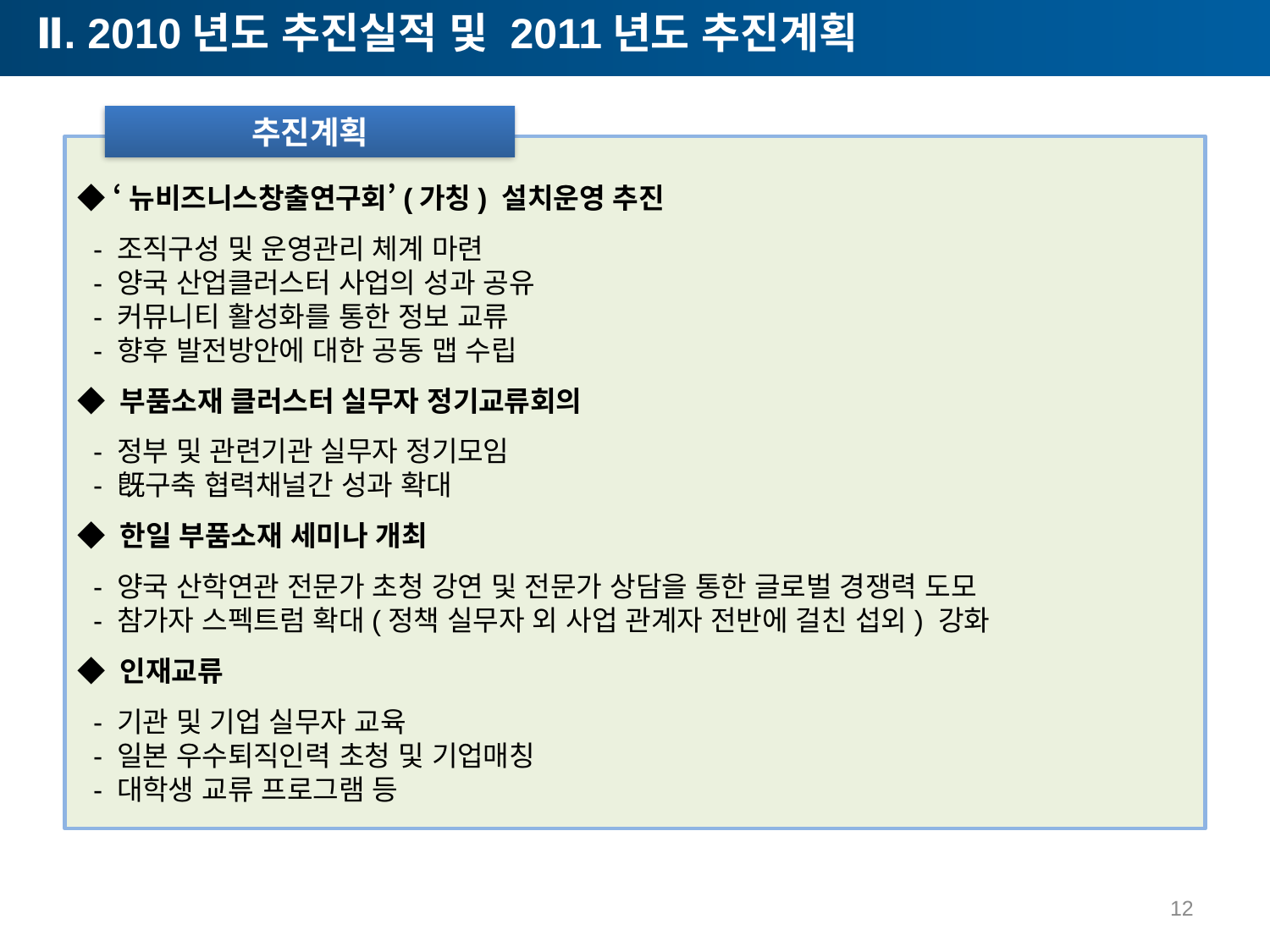

Ⅱ. 2010년도 추진실적 및 2011년도 추진계획
추진계획

◆ ‘뉴비즈니스창출연구회’(가칭) 설치운영 추진

  - 조직구성 및 운영관리 체계 마련
  - 양국 산업클러스터 사업의 성과 공유
  - 커뮤니티 활성화를 통한 정보 교류
  - 향후 발전방안에 대한 공동 맵 수립

◆ 부품소재 클러스터 실무자 정기교류회의

  - 정부 및 관련기관 실무자 정기모임
  - 旣구축 협력채널간 성과 확대

◆ 한일 부품소재 세미나 개최

  - 양국 산학연관 전문가 초청 강연 및 전문가 상담을 통한 글로벌 경쟁력 도모
  - 참가자 스펙트럼 확대(정책 실무자 외 사업 관계자 전반에 걸친 섭외) 강화

◆ 인재교류

  - 기관 및 기업 실무자 교육
  - 일본 우수퇴직인력 초청 및 기업매칭
  - 대학생 교류 프로그램 등

12